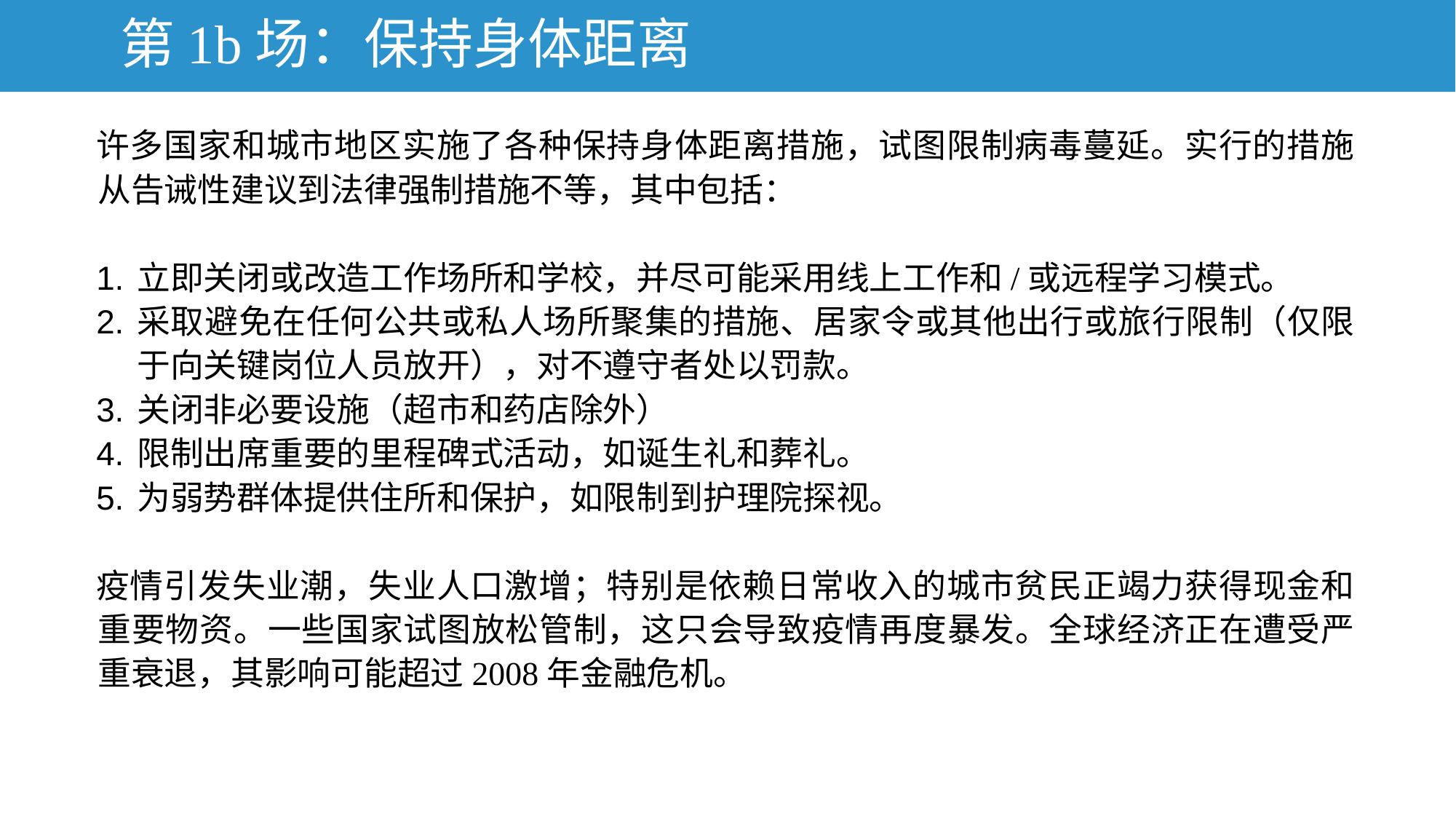

# 第1b场：保持身体距离
许多国家和城市地区实施了各种保持身体距离措施，试图限制病毒蔓延。实行的措施从告诫性建议到法律强制措施不等，其中包括：

立即关闭或改造工作场所和学校，并尽可能采用线上工作和/或远程学习模式。
采取避免在任何公共或私人场所聚集的措施、居家令或其他出行或旅行限制（仅限于向关键岗位人员放开），对不遵守者处以罚款。
关闭非必要设施（超市和药店除外）
限制出席重要的里程碑式活动，如诞生礼和葬礼。
为弱势群体提供住所和保护，如限制到护理院探视。

疫情引发失业潮，失业人口激增；特别是依赖日常收入的城市贫民正竭力获得现金和重要物资。一些国家试图放松管制，这只会导致疫情再度暴发。全球经济正在遭受严重衰退，其影响可能超过2008年金融危机。